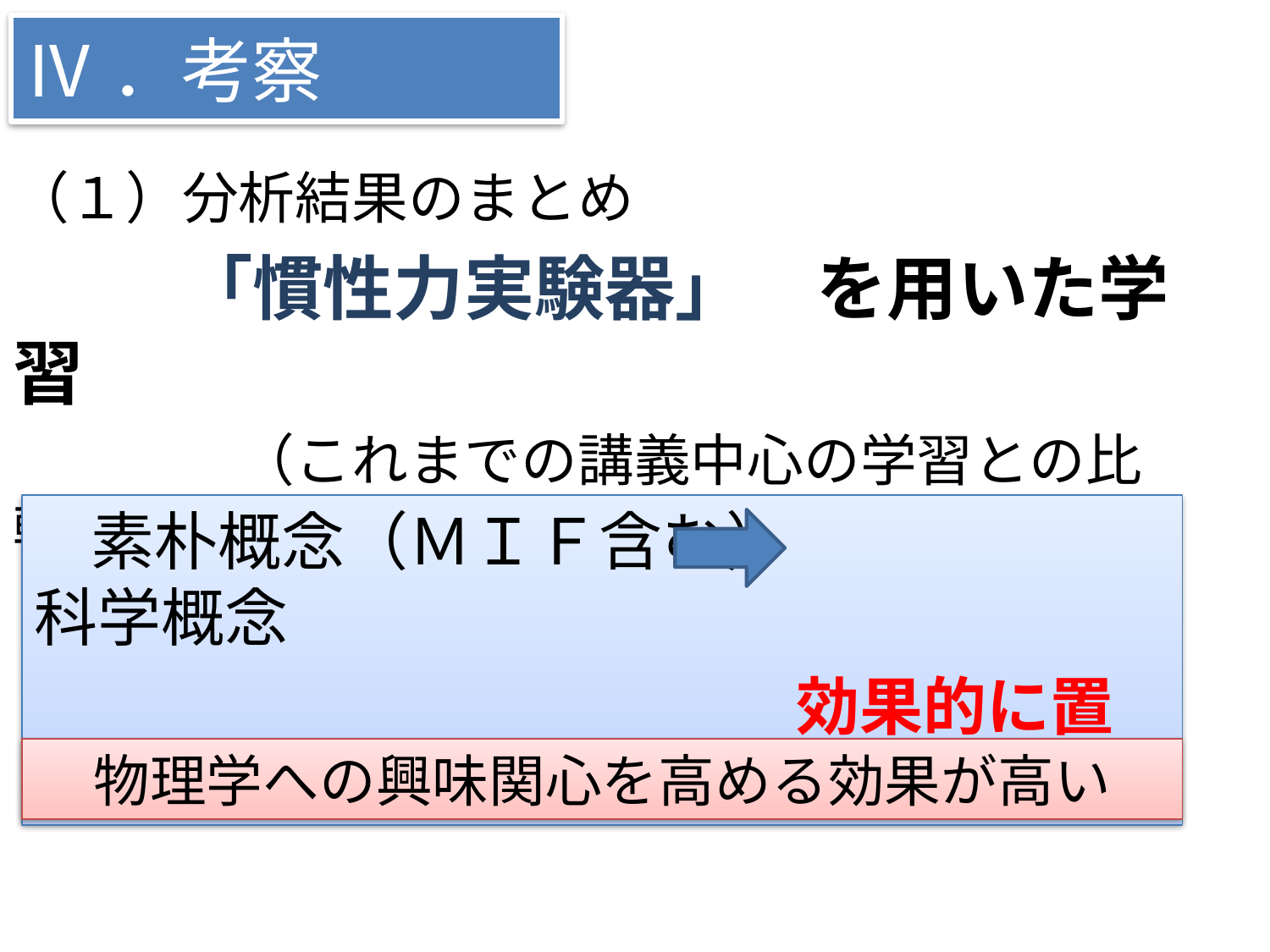

# Ⅳ．考察
（１）分析結果のまとめ
　　　「慣性力実験器」　を用いた学習
　　　　（これまでの講義中心の学習との比較）
　素朴概念（ＭＩＦ含む）　　　　　科学概念
　　　　　　　　　　　　効果的に置換

物理学への興味関心を高める効果が高い